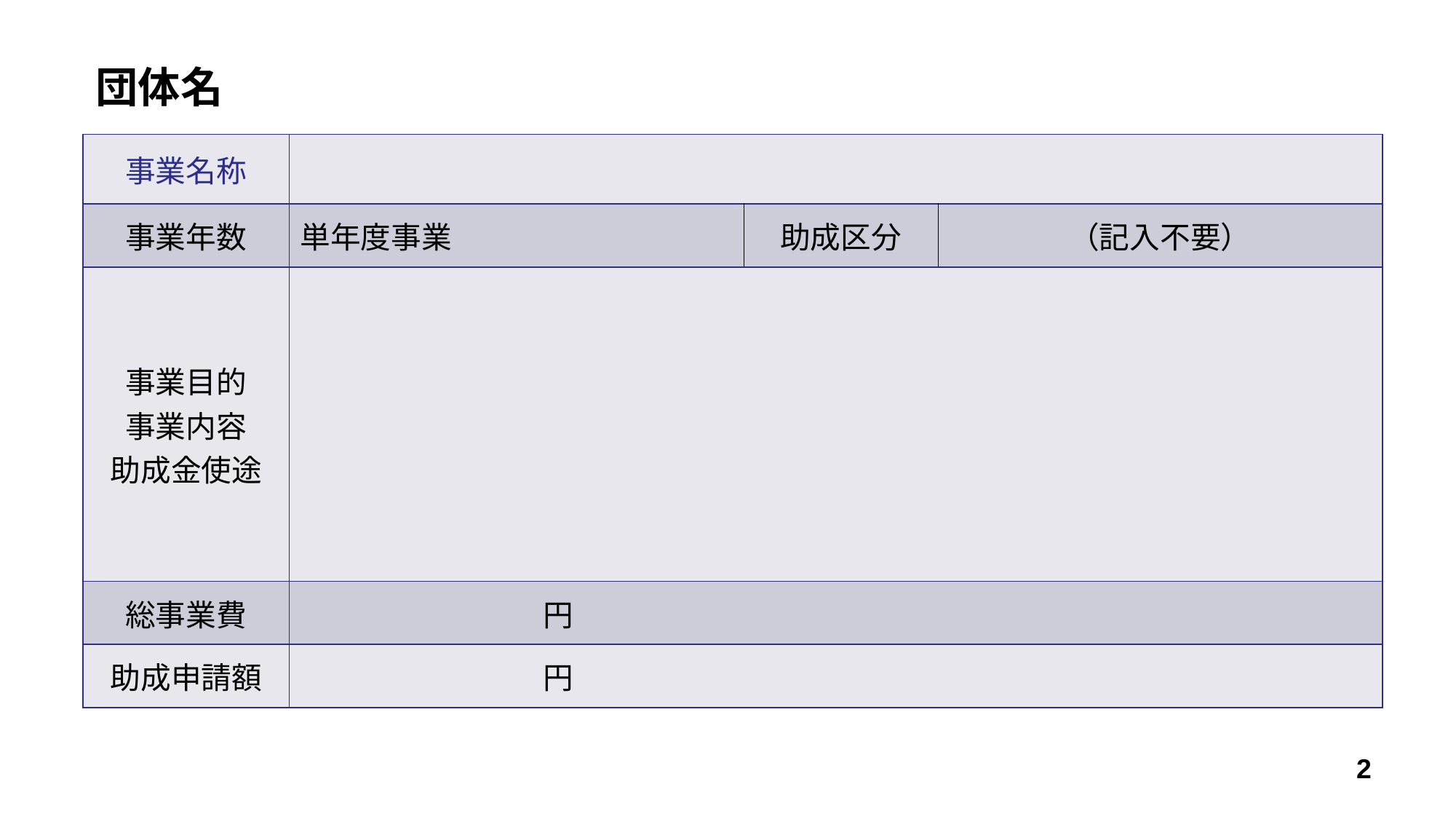

# 団体名
| 事業名称 |  |  |  |
| --- | --- | --- | --- |
| 事業年数 | 単年度事業 | 助成区分 | （記入不要） |
| 事業目的 事業内容 助成金使途 |  |  |  |
| 総事業費 | 円 |  |  |
| 助成申請額 | 円 |  |  |
2